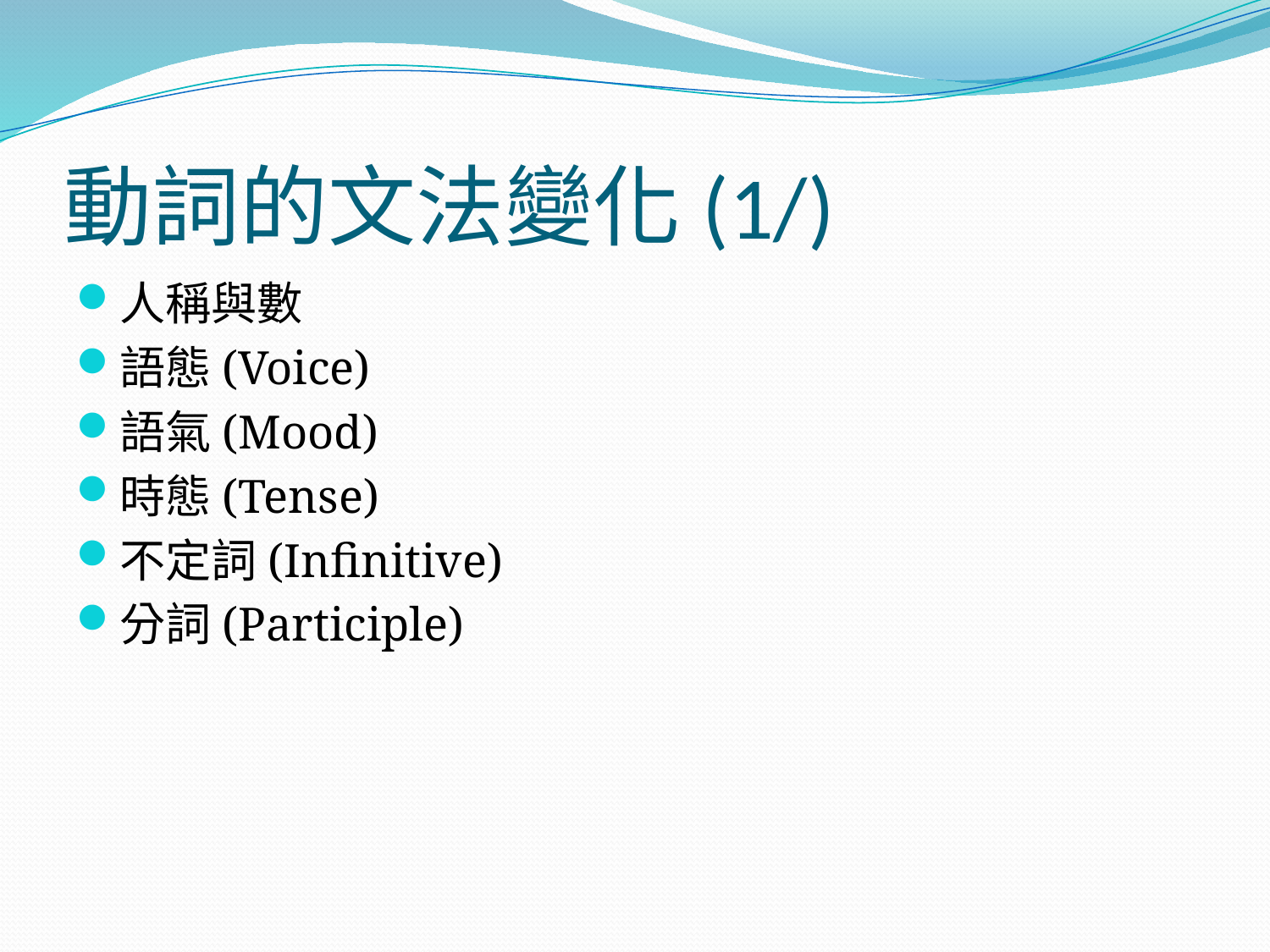

# 動詞的文法變化(1/)
人稱與數
語態(Voice)
語氣(Mood)
時態(Tense)
不定詞(Infinitive)
分詞(Participle)